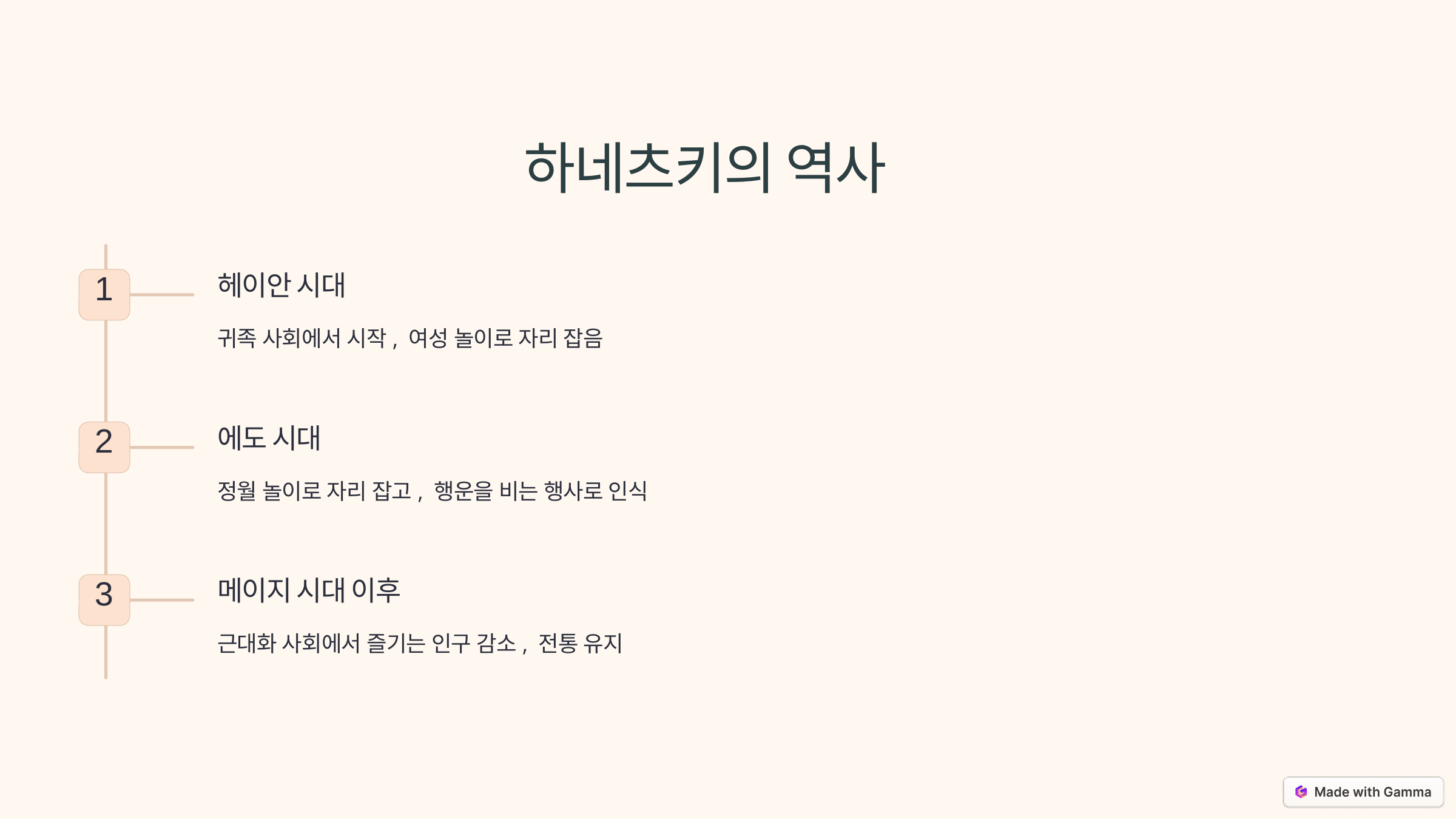

하네츠키의 역사

헤이안 시대

1

귀족 사회에서 시작, 여성 놀이로 자리 잡음
에도 시대

2

정월 놀이로 자리 잡고, 행운을 비는 행사로 인식
메이지 시대 이후

3

근대화 사회에서 즐기는 인구 감소, 전통 유지